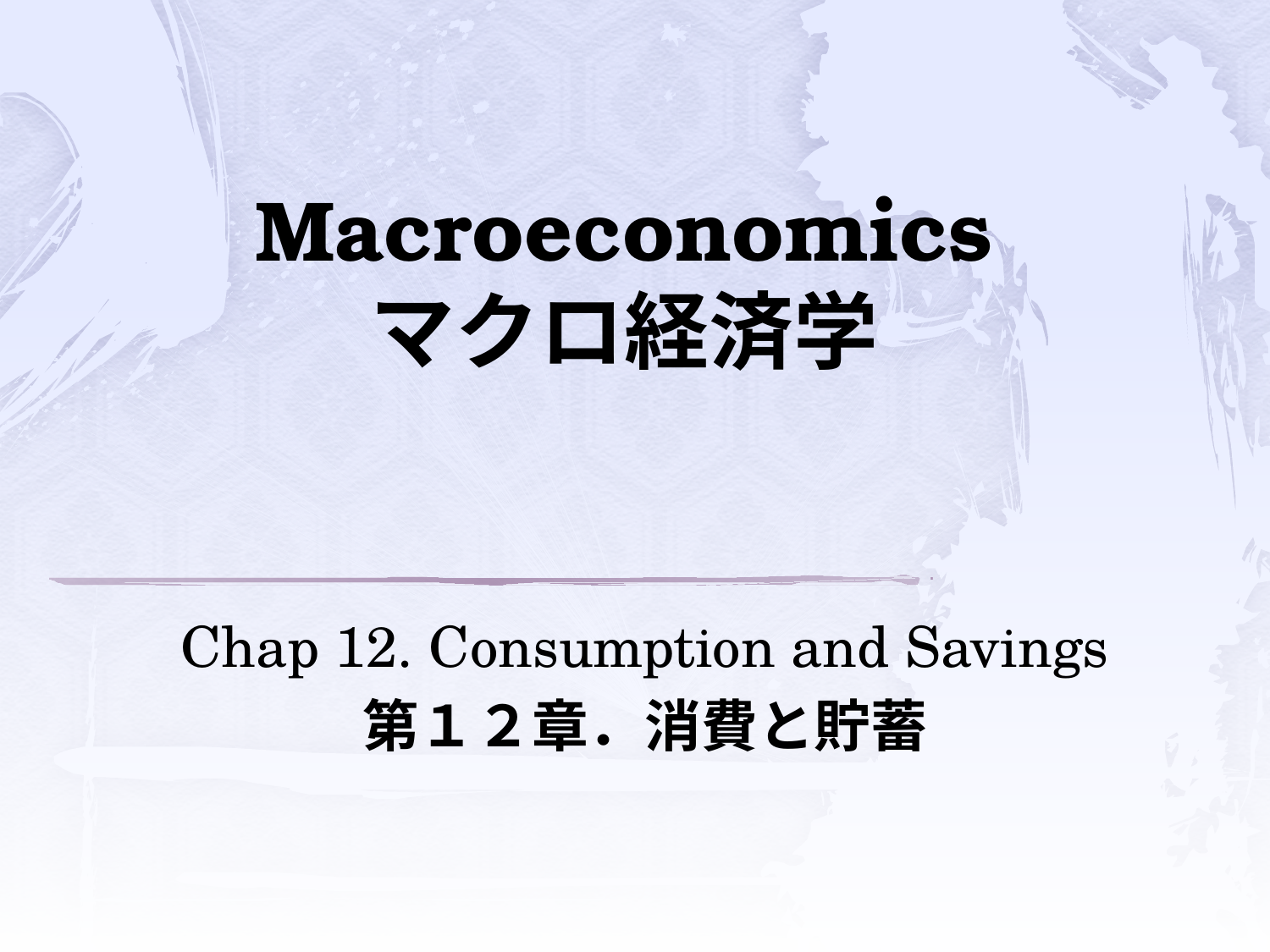

# Macroeconomics マクロ経済学
Chap 12. Consumption and Savings
第１２章．消費と貯蓄